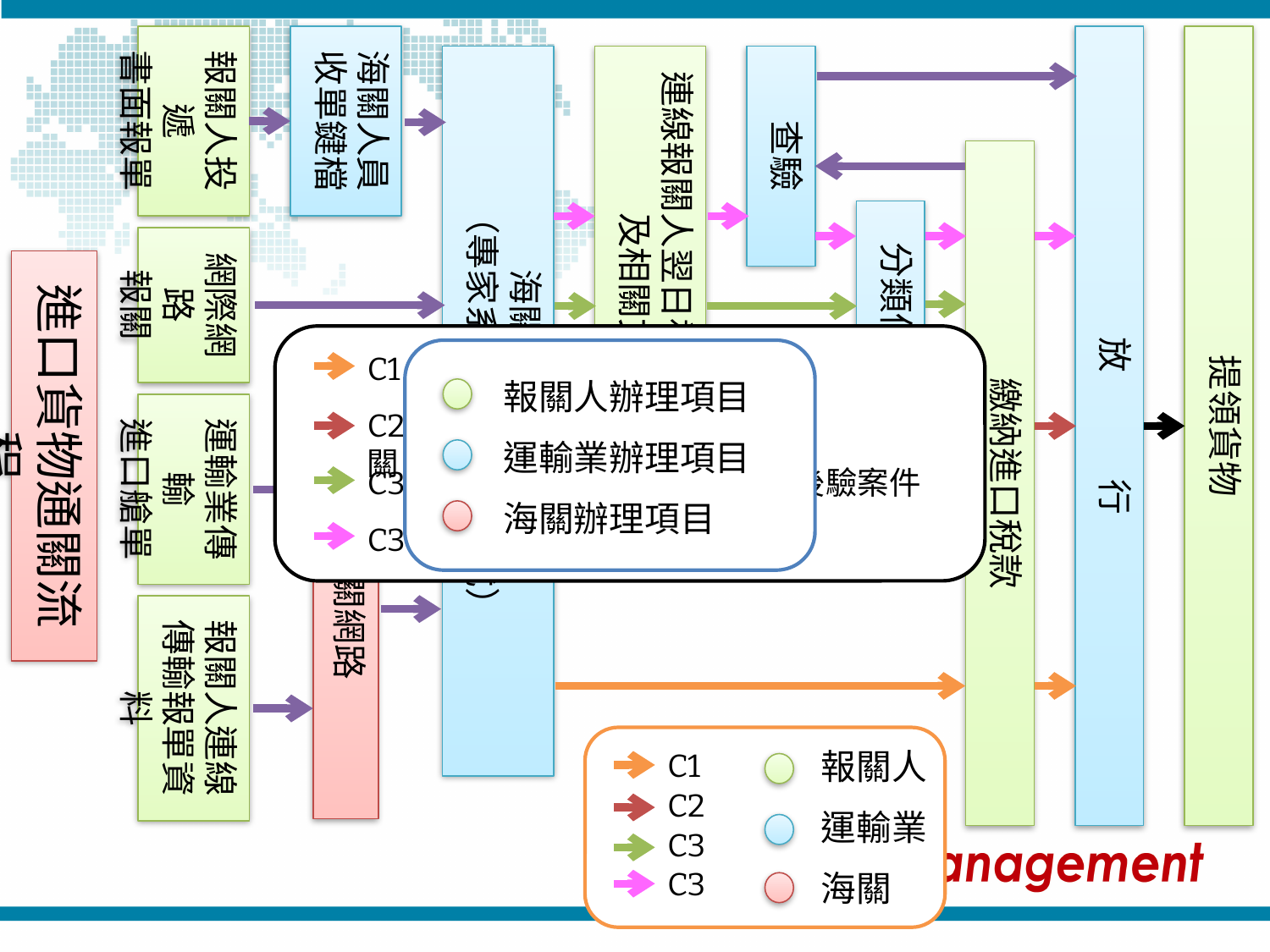

報關人投遞
書面報單
海關人員
收單鍵檔
放　　　行
提領貨物
海關電腦主機系統
（專家系統篩選通關方式）
連線報關人翌日補送書面報單
及相關文件
查驗
繳納進口稅款
分類估價計稅
網際網路
報關
進口貨物通關流程

C1免審免驗通關
C2文件審核通關
C3船、機邊或倉庫驗放之先估後驗案件
C3先驗後估之一般案件

報關人辦理項目

運輸業辦理項目

海關辦理項目

運輸業傳輸
進口艙單
通關網路
報關人連線
傳輸報單資料

報關人
C1

C2
運輸業

C3
C3
海關